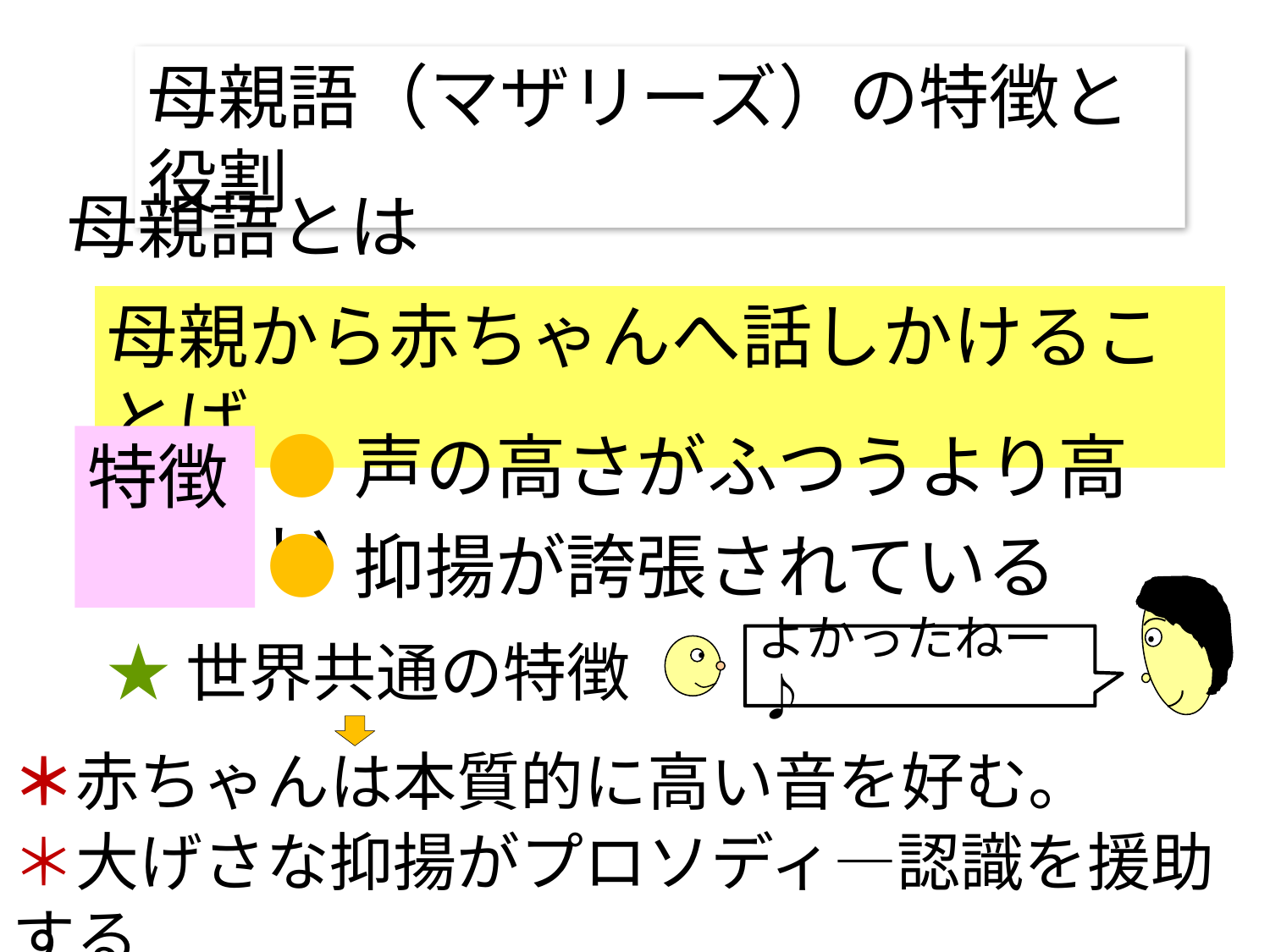

母親語（マザリーズ）の特徴と役割
母親語とは
母親から赤ちゃんへ話しかけることば
●声の高さがふつうより高い
特徴

●抑揚が誇張されている

★世界共通の特徴
よかったねー♪

＊赤ちゃんは本質的に高い音を好む。
＊大げさな抑揚がプロソディ―認識を援助する